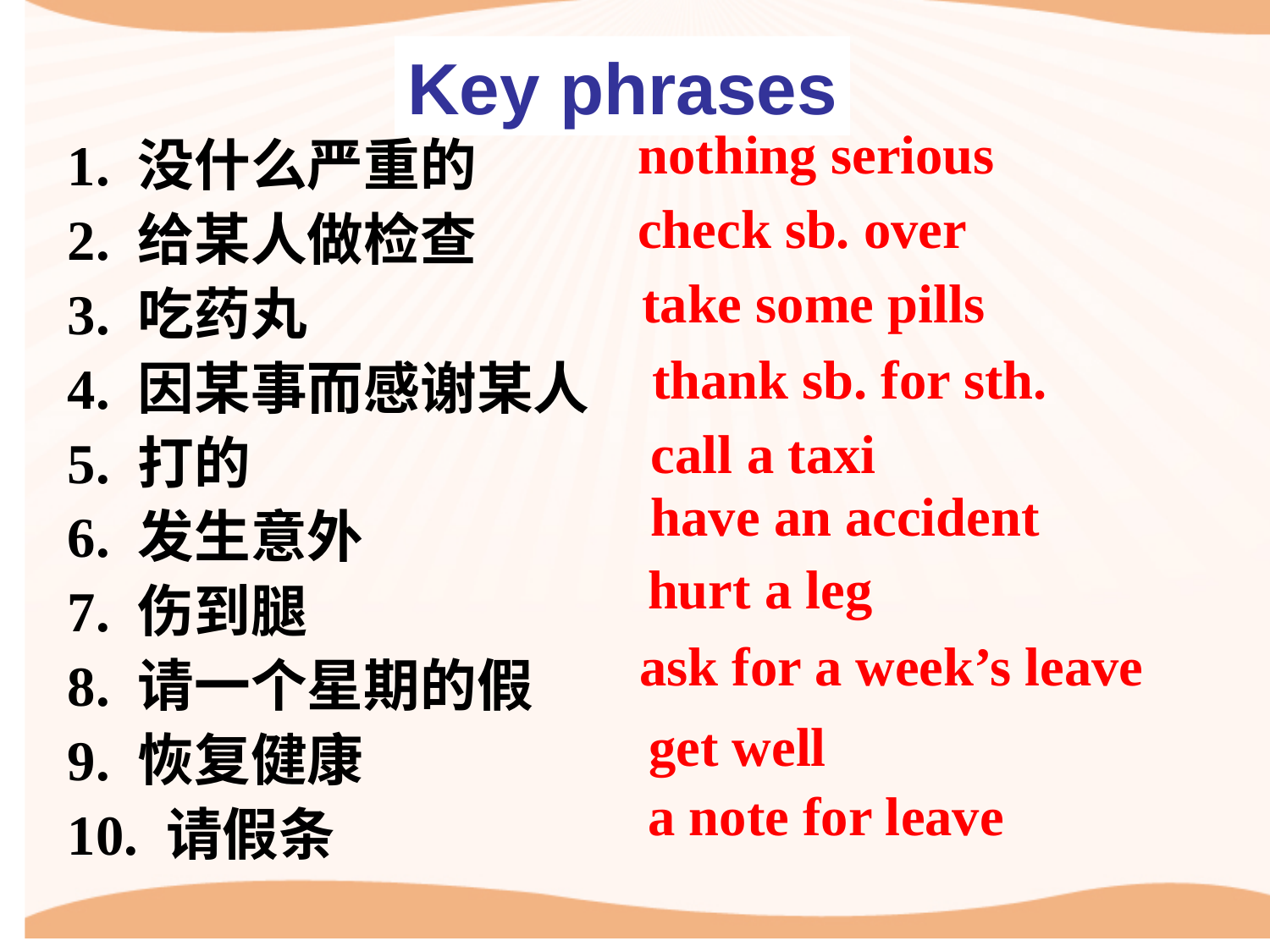

Key phrases
nothing serious
1. 没什么严重的
2. 给某人做检查
3. 吃药丸
4. 因某事而感谢某人
5. 打的
6. 发生意外
7. 伤到腿
8. 请一个星期的假
9. 恢复健康
10. 请假条
check sb. over
take some pills
thank sb. for sth.
call a taxi
have an accident
hurt a leg
ask for a week’s leave
get well
a note for leave